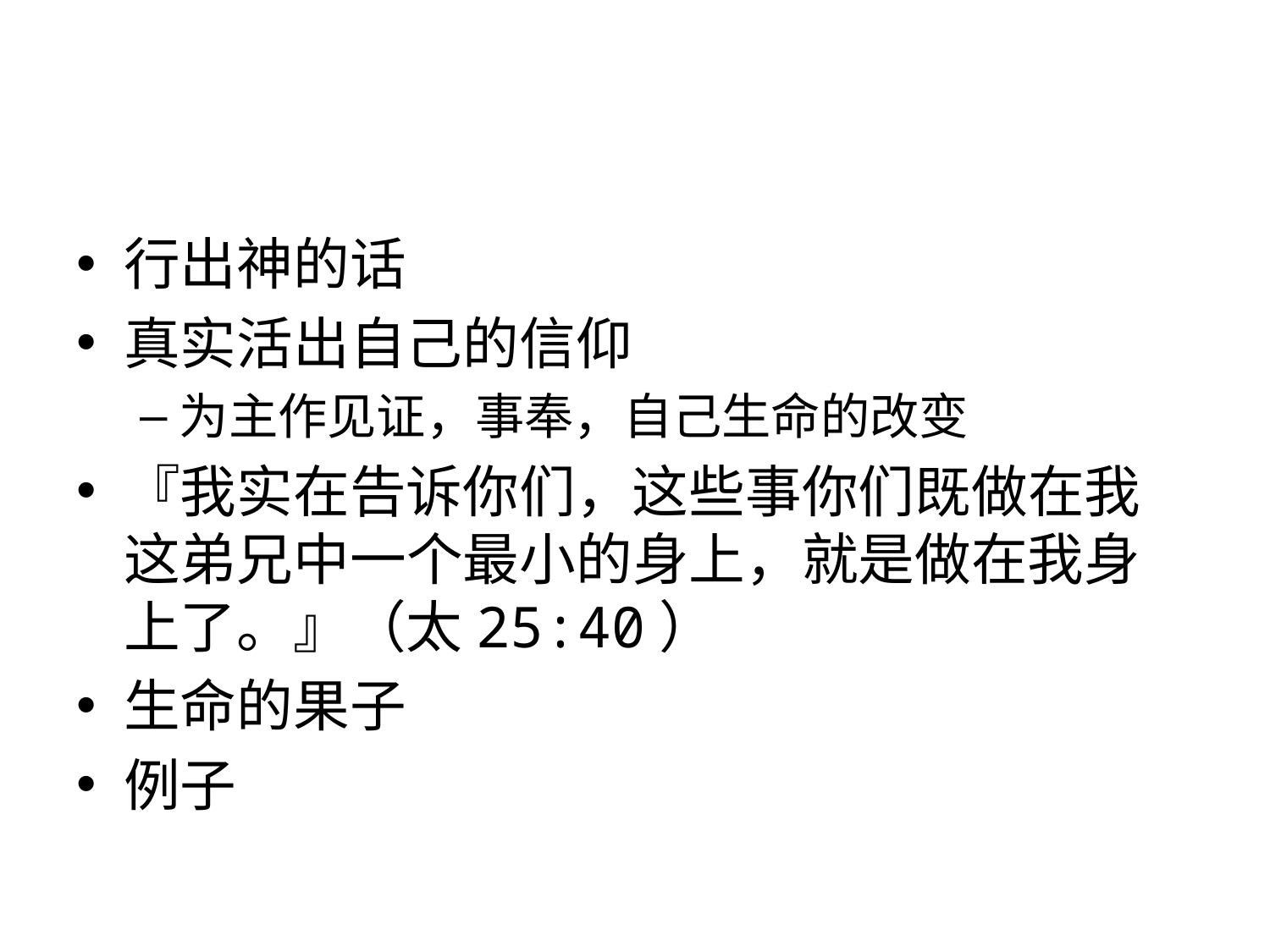

#
行出神的话
真实活出自己的信仰
为主作见证，事奉，自己生命的改变
『我实在告诉你们，这些事你们既做在我这弟兄中一个最小的身上，就是做在我身上了。』（太25:40）
生命的果子
例子